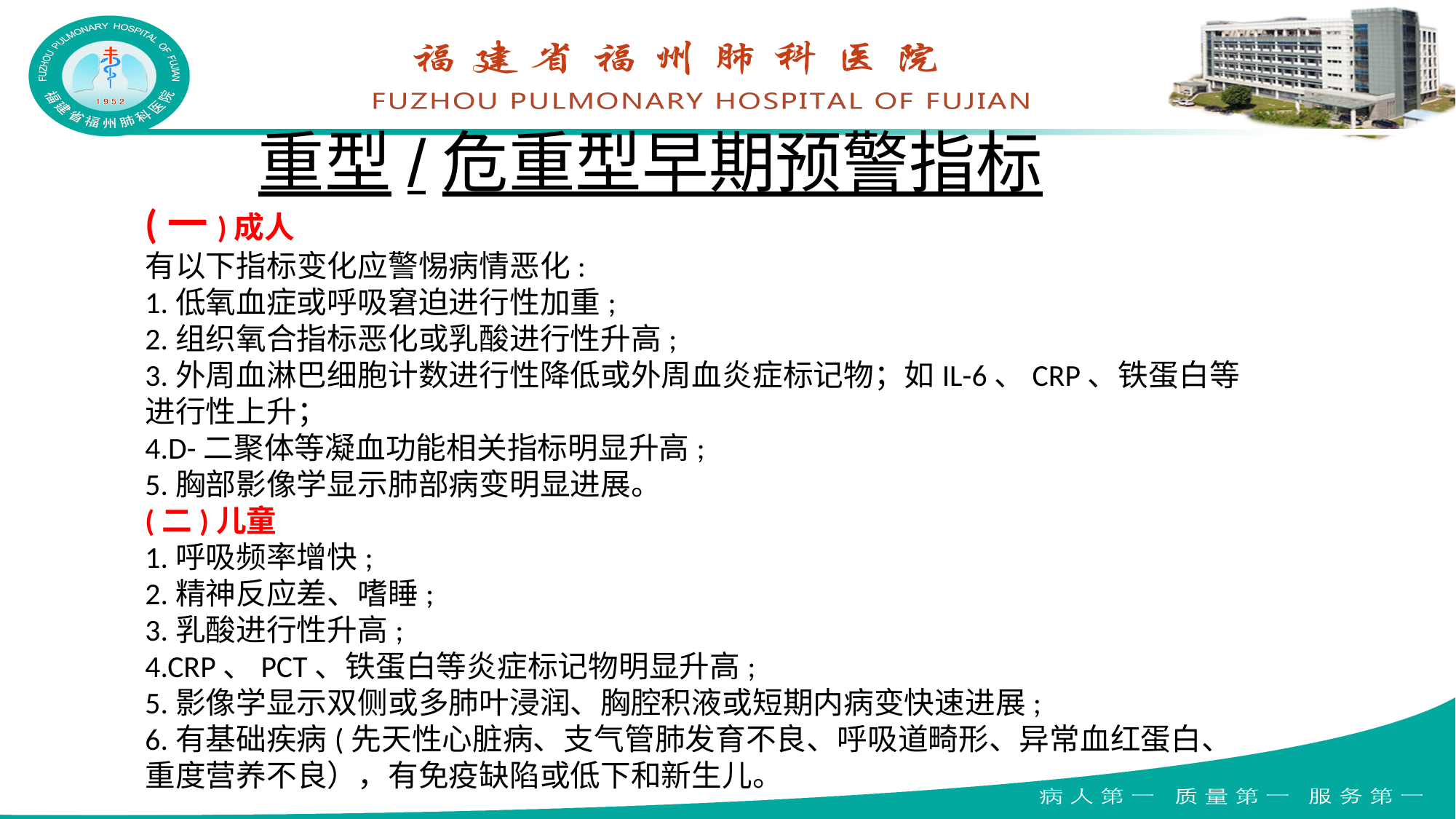

重型/危重型早期预警指标
(一)成人
有以下指标变化应警惕病情恶化:
1.低氧血症或呼吸窘迫进行性加重;
2.组织氧合指标恶化或乳酸进行性升高;
3.外周血淋巴细胞计数进行性降低或外周血炎症标记物；如IL-6、CRP、铁蛋白等进行性上升；
4.D-二聚体等凝血功能相关指标明显升高;
5.胸部影像学显示肺部病变明显进展。
(二)儿童
1.呼吸频率增快;
2.精神反应差、嗜睡;
3.乳酸进行性升高;
4.CRP、PCT、铁蛋白等炎症标记物明显升高;
5.影像学显示双侧或多肺叶浸润、胸腔积液或短期内病变快速进展;
6.有基础疾病(先天性心脏病、支气管肺发育不良、呼吸道畸形、异常血红蛋白、重度营养不良），有免疫缺陷或低下和新生儿。